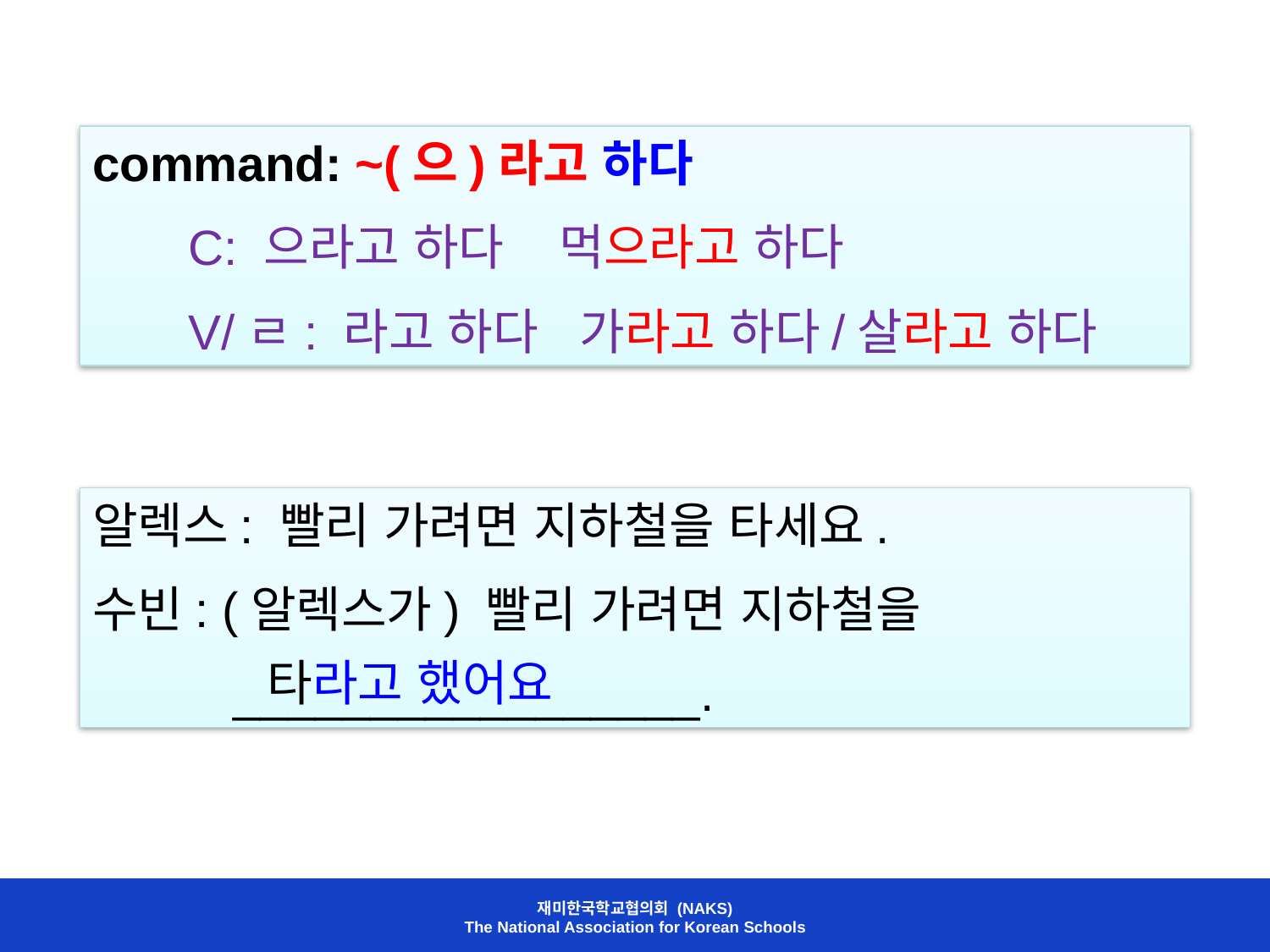

command: ~(으)라고 하다
       C: 으라고 하다    먹으라고 하다
       V/ㄹ: 라고 하다   가라고 하다/살라고 하다
알렉스: 빨리 가려면 지하철을 타세요.
수빈: (알렉스가) 빨리 가려면 지하철을
 	 _________________.
타라고 했어요
재미한국학교협의회 (NAKS)
The National Association for Korean Schools